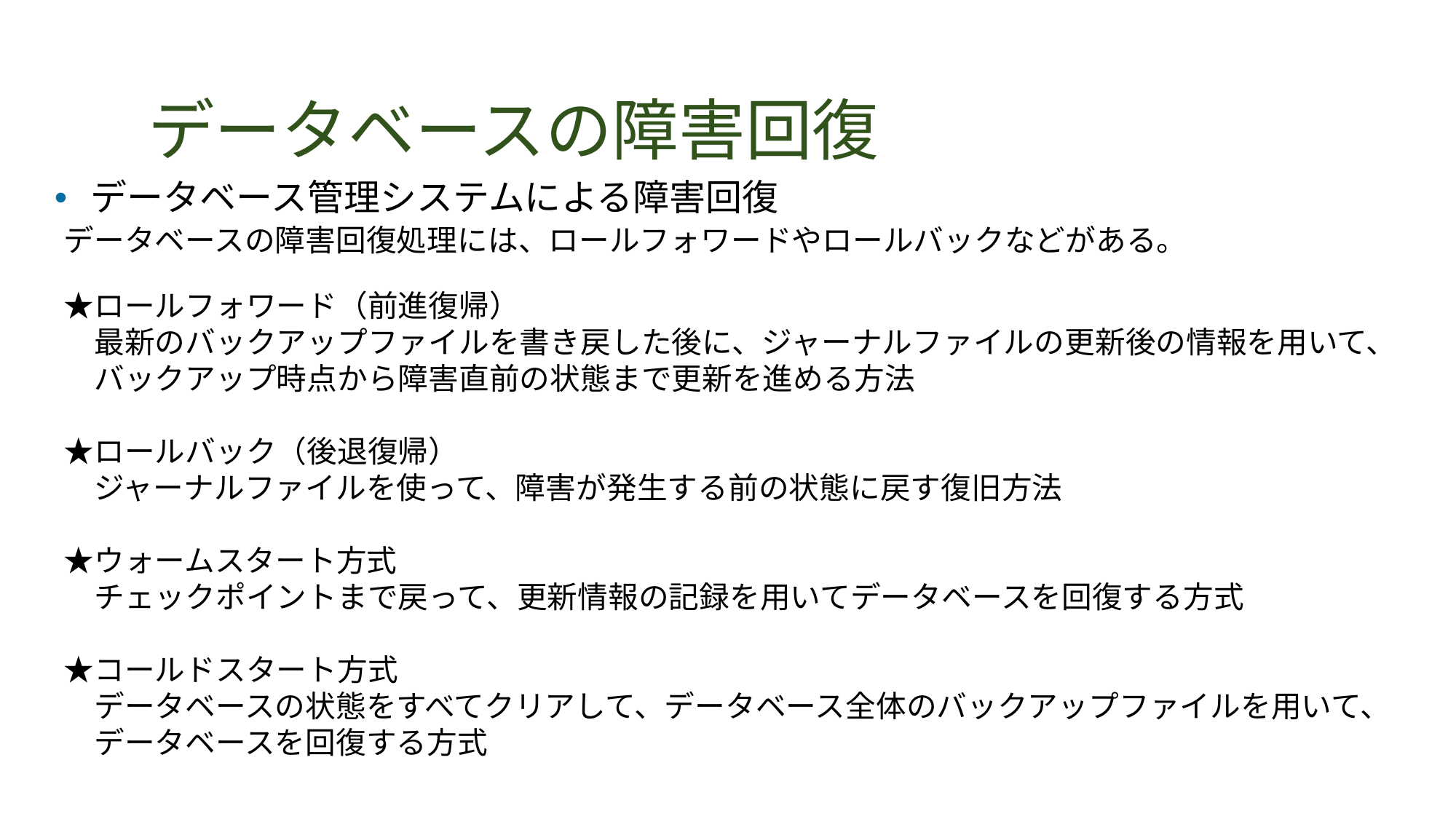

# データベースの障害回復
データベース管理システムによる障害回復

　データベースの障害回復処理には、ロールフォワードやロールバックなどがある。
　★ロールフォワード（前進復帰）
　　最新のバックアップファイルを書き戻した後に、ジャーナルファイルの更新後の情報を用いて、
　　バックアップ時点から障害直前の状態まで更新を進める方法

　★ロールバック（後退復帰）
　　ジャーナルファイルを使って、障害が発生する前の状態に戻す復旧方法

　★ウォームスタート方式
　　チェックポイントまで戻って、更新情報の記録を用いてデータベースを回復する方式

　★コールドスタート方式
　　データベースの状態をすべてクリアして、データベース全体のバックアップファイルを用いて、
　　データベースを回復する方式